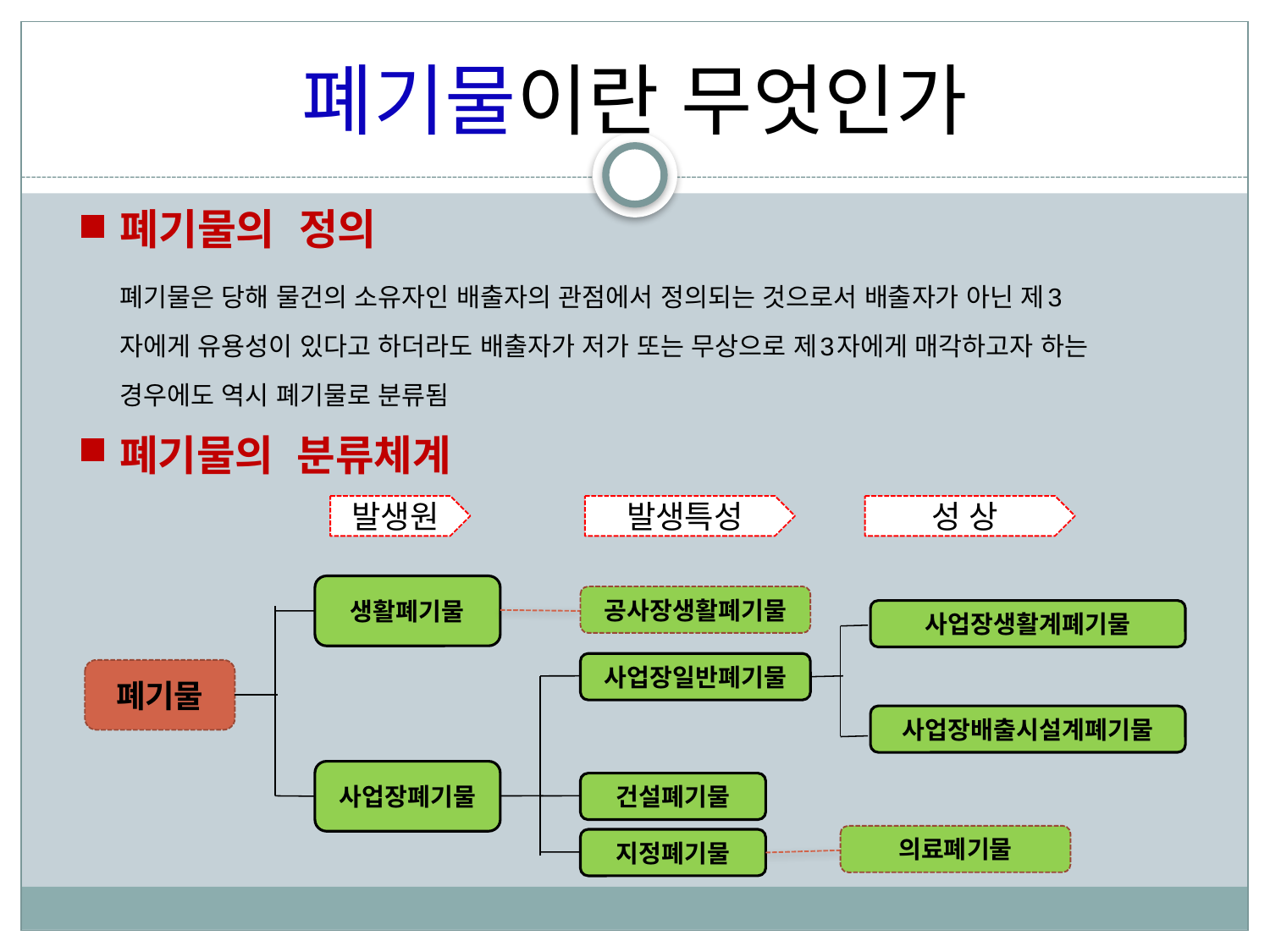

폐기물이란 무엇인가
폐기물의  정의

폐기물은 당해 물건의 소유자인 배출자의 관점에서 정의되는 것으로서 배출자가 아닌 제3자에게 유용성이 있다고 하더라도 배출자가 저가 또는 무상으로 제3자에게 매각하고자 하는 경우에도 역시 폐기물로 분류됨

폐기물의  분류체계

발생원
발생특성
성 상
생활폐기물
공사장생활폐기물
사업장생활계폐기물
사업장일반폐기물
폐기물
사업장배출시설계폐기물
사업장폐기물
건설폐기물
의료폐기물
지정폐기물